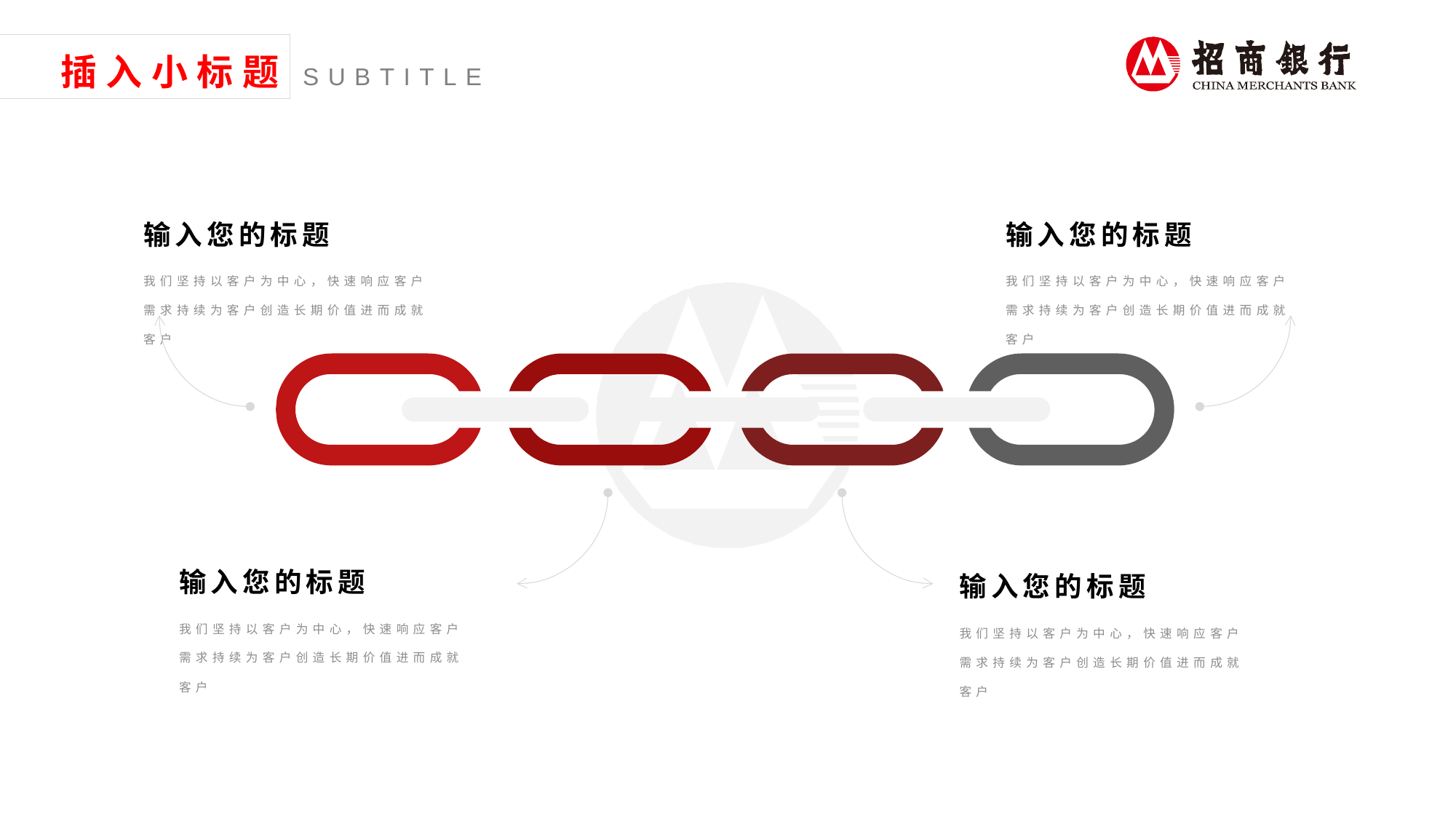

插入小标题
SUBTITLE
输入您的标题
我们坚持以客户为中心，快速响应客户需求持续为客户创造长期价值进而成就客户
输入您的标题
我们坚持以客户为中心，快速响应客户需求持续为客户创造长期价值进而成就客户

输入您的标题
我们坚持以客户为中心，快速响应客户需求持续为客户创造长期价值进而成就客户
输入您的标题
我们坚持以客户为中心，快速响应客户需求持续为客户创造长期价值进而成就客户